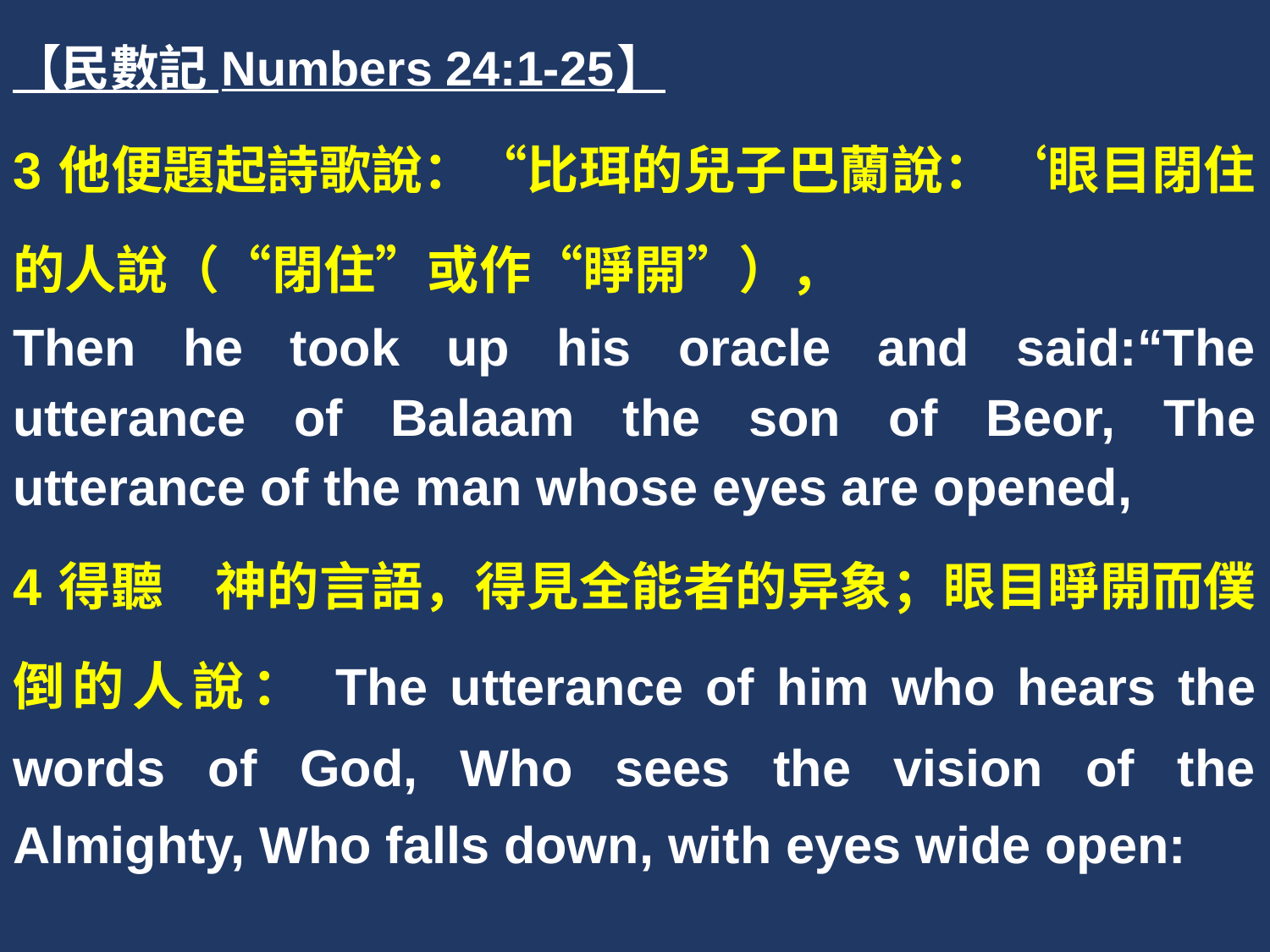

【民數記 Numbers 24:1-25】
3 他便題起詩歌說：“比珥的兒子巴蘭說：‘眼目閉住的人說（“閉住”或作“睜開”），
Then he took up his oracle and said:“The utterance of Balaam the son of Beor, The utterance of the man whose eyes are opened,
4 得聽　神的言語，得見全能者的异象；眼目睜開而僕倒的人說： The utterance of him who hears the words of God, Who sees the vision of the Almighty, Who falls down, with eyes wide open: